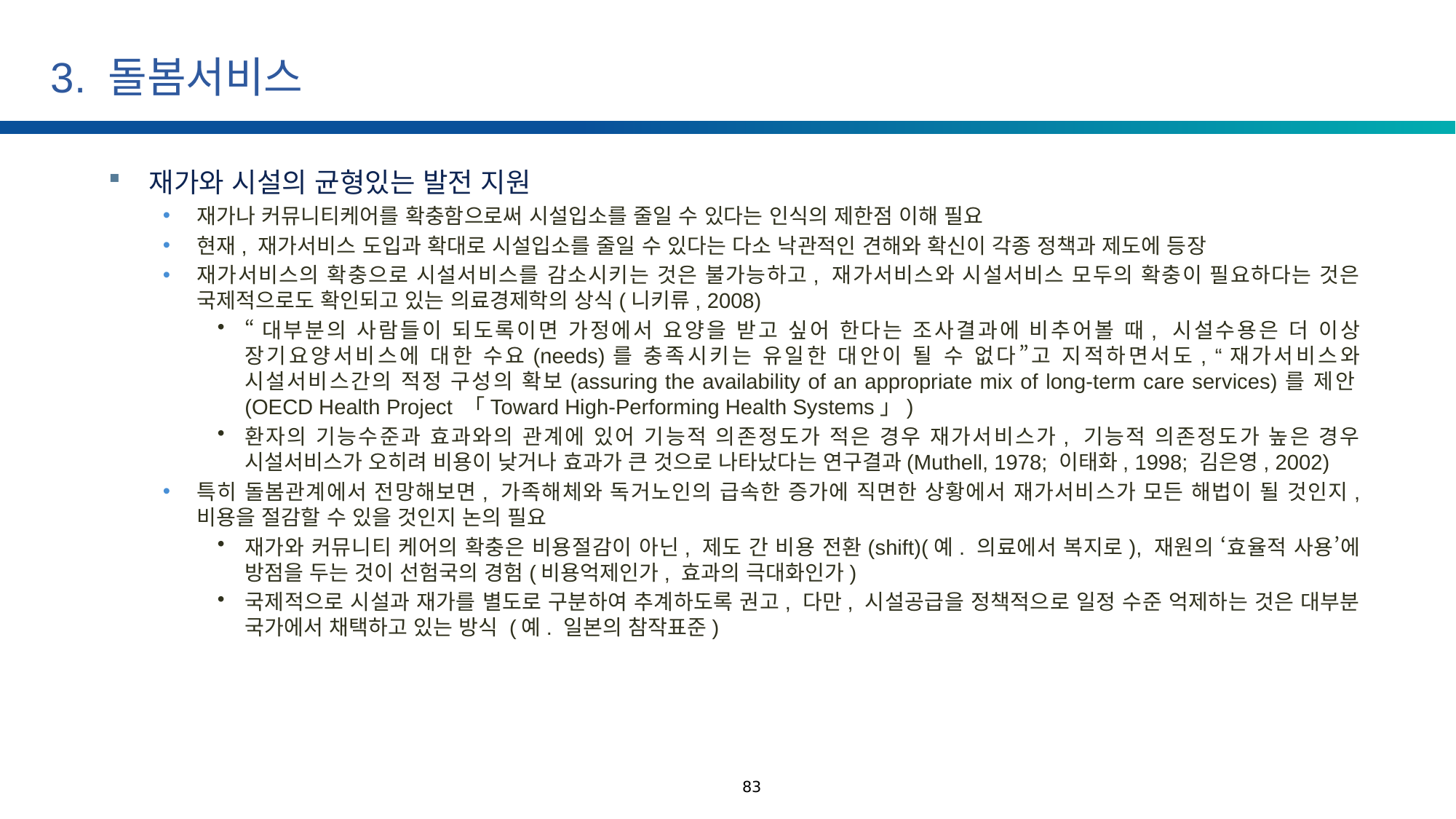

# 3. 돌봄서비스
재가와 시설의 균형있는 발전 지원
재가나 커뮤니티케어를 확충함으로써 시설입소를 줄일 수 있다는 인식의 제한점 이해 필요
현재, 재가서비스 도입과 확대로 시설입소를 줄일 수 있다는 다소 낙관적인 견해와 확신이 각종 정책과 제도에 등장
재가서비스의 확충으로 시설서비스를 감소시키는 것은 불가능하고, 재가서비스와 시설서비스 모두의 확충이 필요하다는 것은 국제적으로도 확인되고 있는 의료경제학의 상식(니키류, 2008)
“대부분의 사람들이 되도록이면 가정에서 요양을 받고 싶어 한다는 조사결과에 비추어볼 때, 시설수용은 더 이상 장기요양서비스에 대한 수요(needs)를 충족시키는 유일한 대안이 될 수 없다”고 지적하면서도, “재가서비스와 시설서비스간의 적정 구성의 확보(assuring the availability of an appropriate mix of long-term care services)를 제안(OECD Health Project 「Toward High-Performing Health Systems」)
환자의 기능수준과 효과와의 관계에 있어 기능적 의존정도가 적은 경우 재가서비스가, 기능적 의존정도가 높은 경우 시설서비스가 오히려 비용이 낮거나 효과가 큰 것으로 나타났다는 연구결과(Muthell, 1978; 이태화, 1998; 김은영, 2002)
특히 돌봄관계에서 전망해보면, 가족해체와 독거노인의 급속한 증가에 직면한 상황에서 재가서비스가 모든 해법이 될 것인지, 비용을 절감할 수 있을 것인지 논의 필요
재가와 커뮤니티 케어의 확충은 비용절감이 아닌, 제도 간 비용 전환(shift)(예. 의료에서 복지로), 재원의 ‘효율적 사용’에 방점을 두는 것이 선험국의 경험(비용억제인가, 효과의 극대화인가)
국제적으로 시설과 재가를 별도로 구분하여 추계하도록 권고, 다만, 시설공급을 정책적으로 일정 수준 억제하는 것은 대부분 국가에서 채택하고 있는 방식 (예. 일본의 참작표준)
83